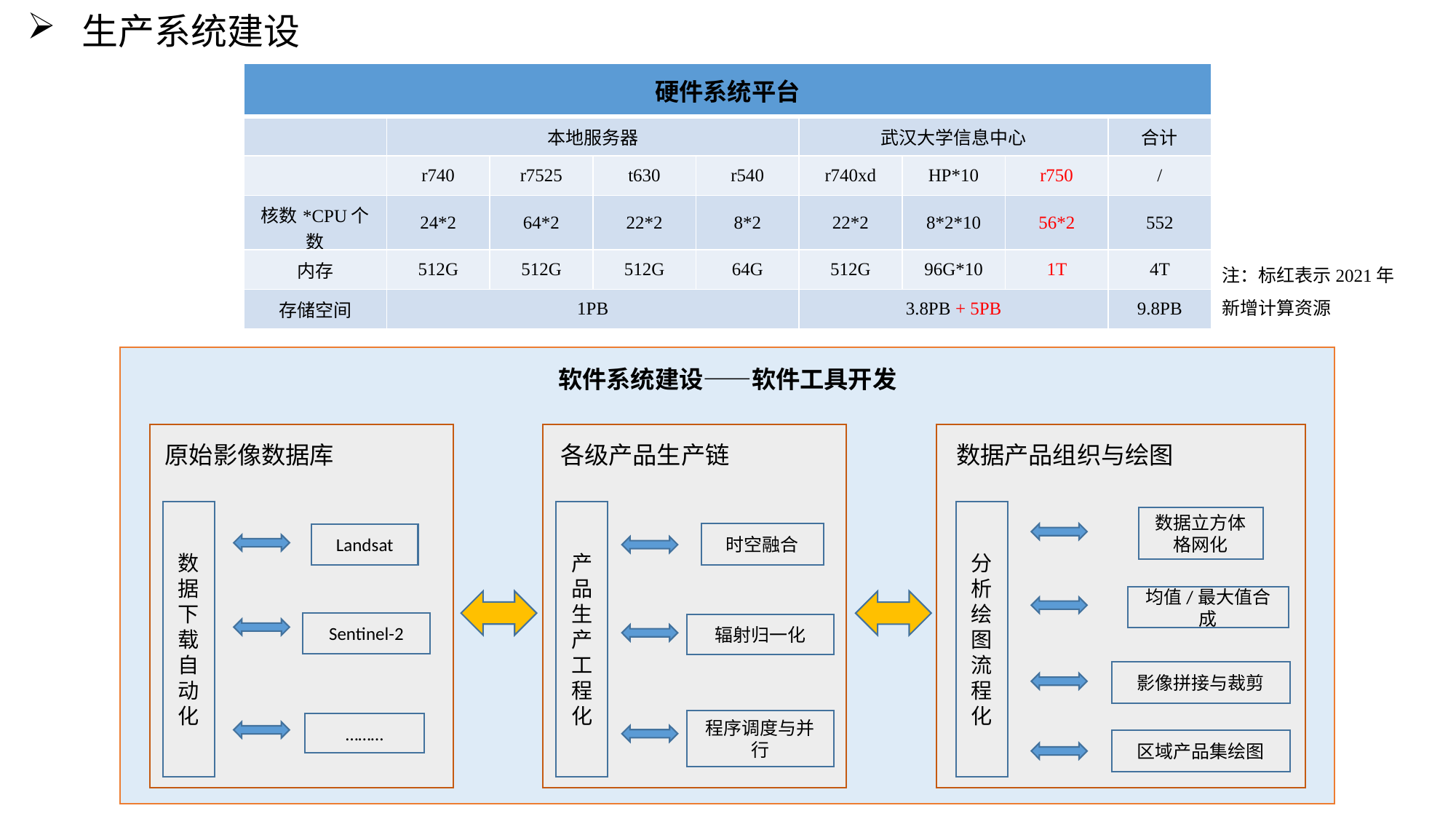

生产系统建设
| 硬件系统平台 |  |  |  |  |  |  |  |  |
| --- | --- | --- | --- | --- | --- | --- | --- | --- |
|  | 本地服务器 |  |  |  | 武汉大学信息中心 |  |  | 合计 |
|  | r740 | r7525 | t630 | r540 | r740xd | HP\*10 | r750 | / |
| 核数\*CPU个数 | 24\*2 | 64\*2 | 22\*2 | 8\*2 | 22\*2 | 8\*2\*10 | 56\*2 | 552 |
| 内存 | 512G | 512G | 512G | 64G | 512G | 96G\*10 | 1T | 4T |
| 存储空间 | 1PB |  |  |  | 3.8PB + 5PB |  |  | 9.8PB |
注：标红表示2021年
新增计算资源

软件系统建设——软件工具开发

数据产品组织与绘图
原始影像数据库
各级产品生产链
数据下载自动化
产品生产工程化
分析绘图流程化
数据立方体格网化
时空融合

Landsat

均值/最大值合成

Sentinel-2
辐射归一化

影像拼接与裁剪

程序调度与并行
………

区域产品集绘图